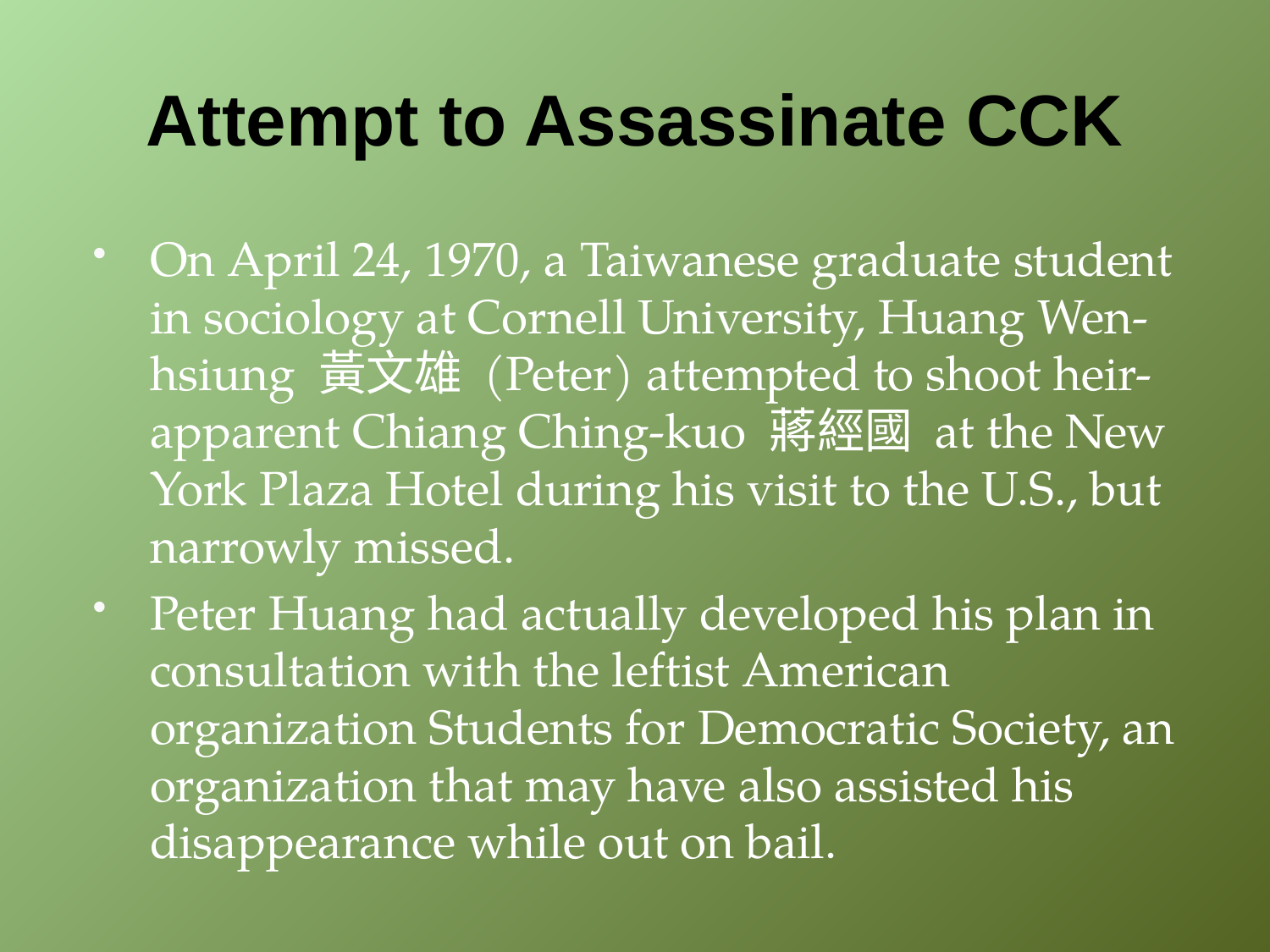

# Attempt to Assassinate CCK
On April 24, 1970, a Taiwanese graduate student in sociology at Cornell University, Huang Wen-hsiung 黃文雄 (Peter) attempted to shoot heir-apparent Chiang Ching-kuo 蔣經國 at the New York Plaza Hotel during his visit to the U.S., but narrowly missed.
Peter Huang had actually developed his plan in consultation with the leftist American organization Students for Democratic Society, an organization that may have also assisted his disappearance while out on bail.